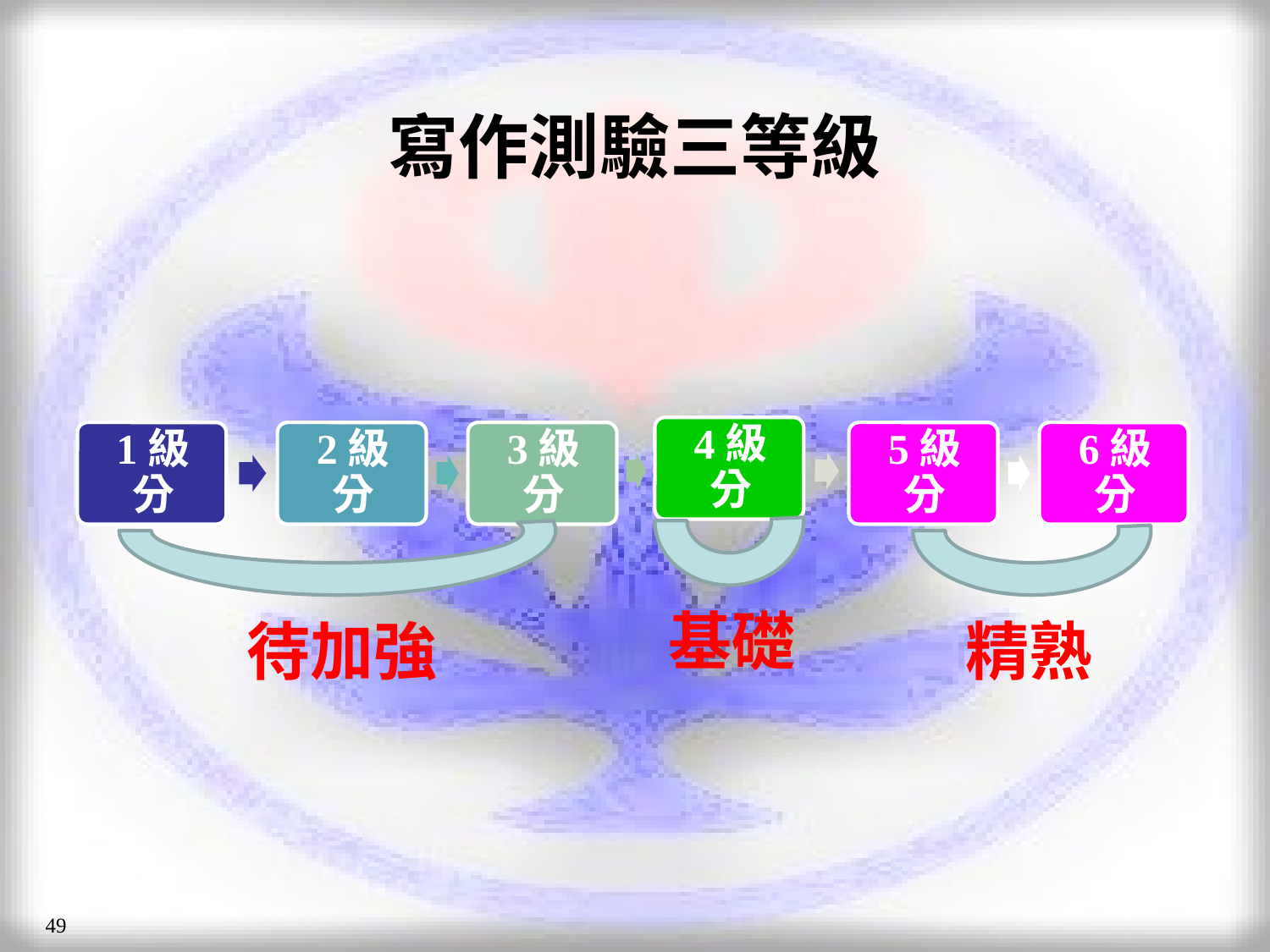

# 寫作測驗三等級
1級分

2級分

3級分

4級分

5級分

6級分

基礎
待加強
精熟
49